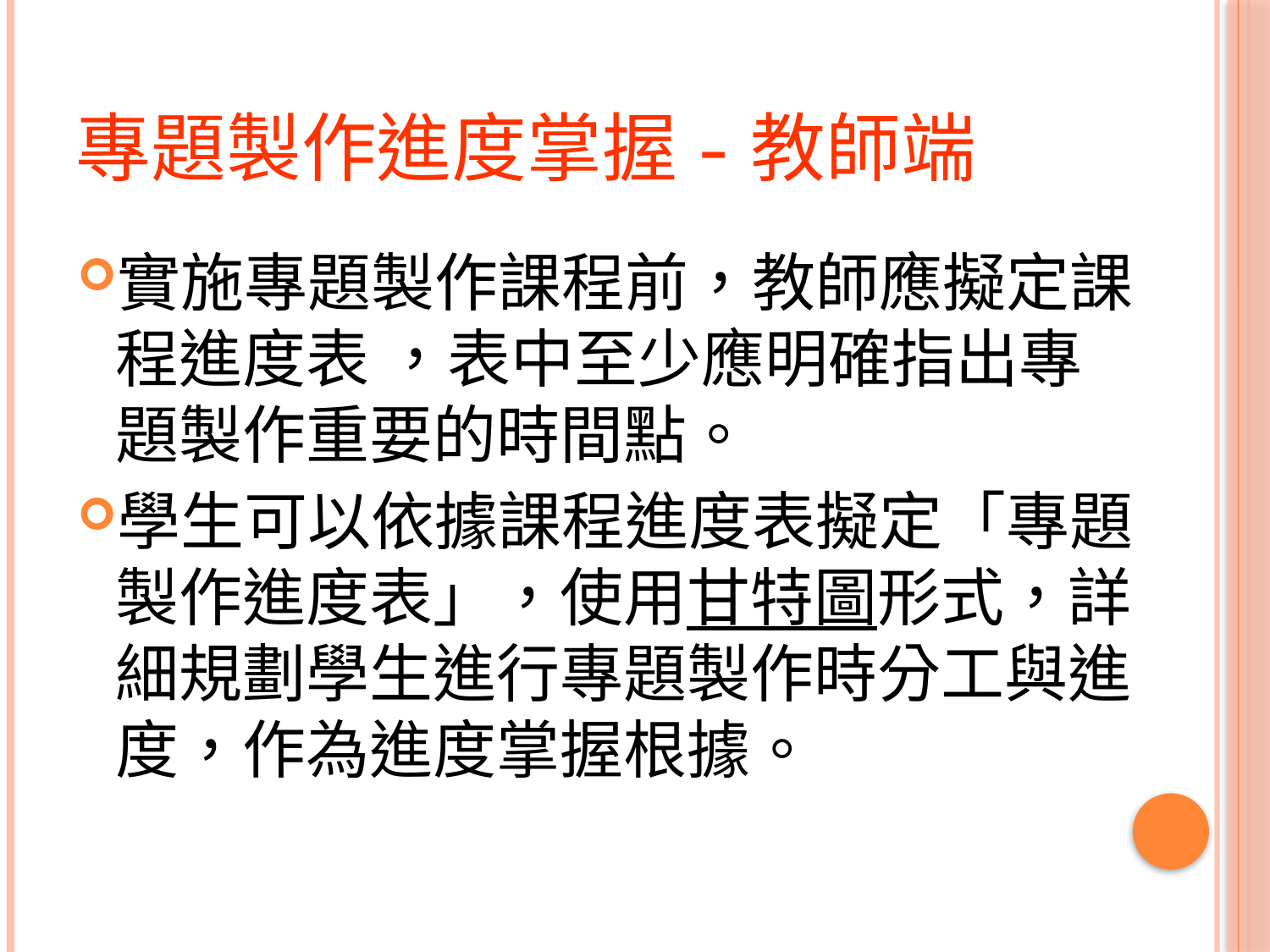

# 專題製作進度掌握-教師端
實施專題製作課程前，教師應擬定課程進度表 ，表中至少應明確指出專題製作重要的時間點。
學生可以依據課程進度表擬定「專題製作進度表」，使用甘特圖形式，詳細規劃學生進行專題製作時分工與進度，作為進度掌握根據。